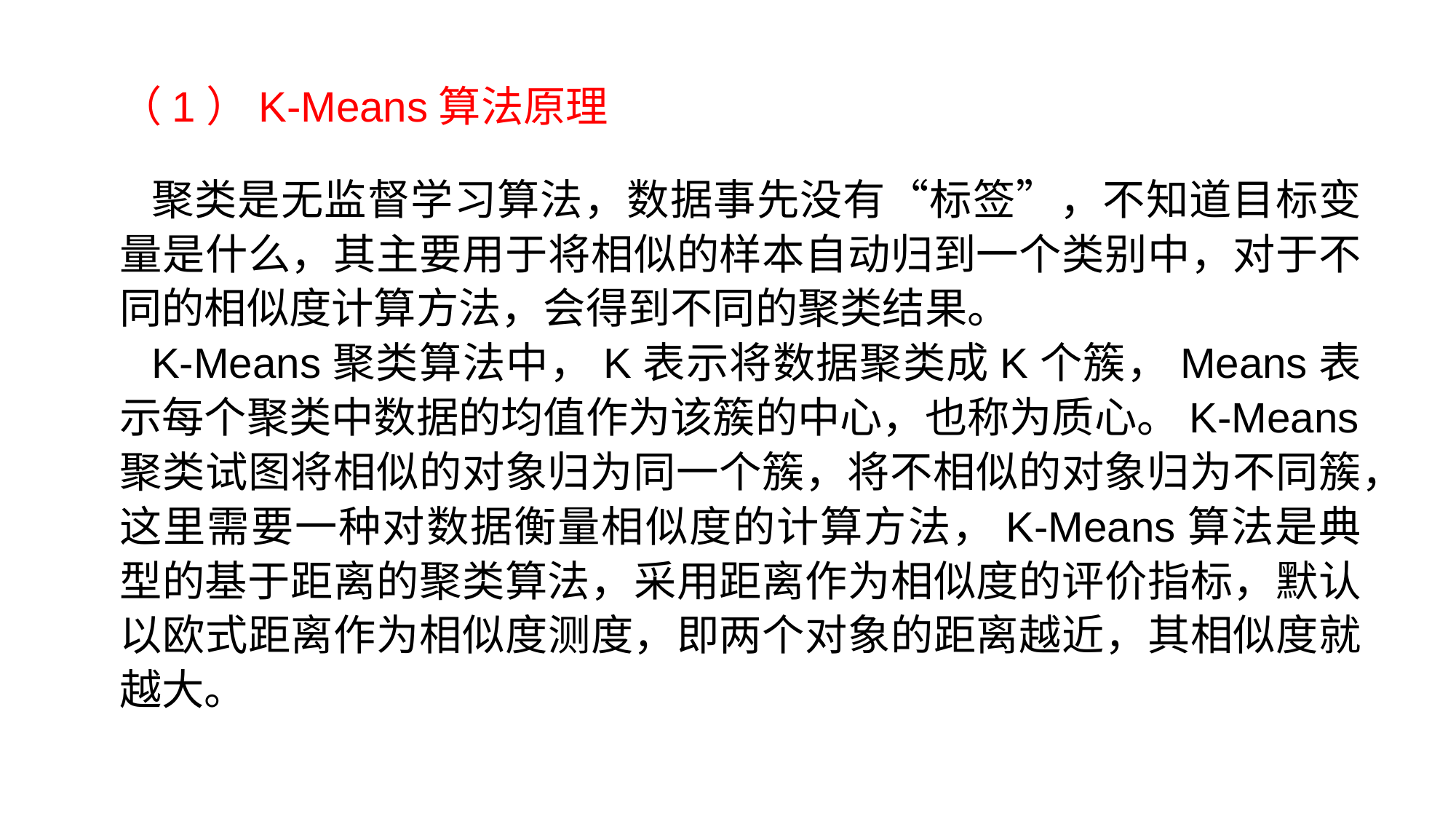

（1）K-Means算法原理
聚类是无监督学习算法，数据事先没有“标签”，不知道目标变量是什么，其主要用于将相似的样本自动归到一个类别中，对于不同的相似度计算方法，会得到不同的聚类结果。
K-Means聚类算法中，K表示将数据聚类成K个簇，Means表示每个聚类中数据的均值作为该簇的中心，也称为质心。K-Means聚类试图将相似的对象归为同一个簇，将不相似的对象归为不同簇，这里需要一种对数据衡量相似度的计算方法，K-Means算法是典型的基于距离的聚类算法，采用距离作为相似度的评价指标，默认以欧式距离作为相似度测度，即两个对象的距离越近，其相似度就越大。